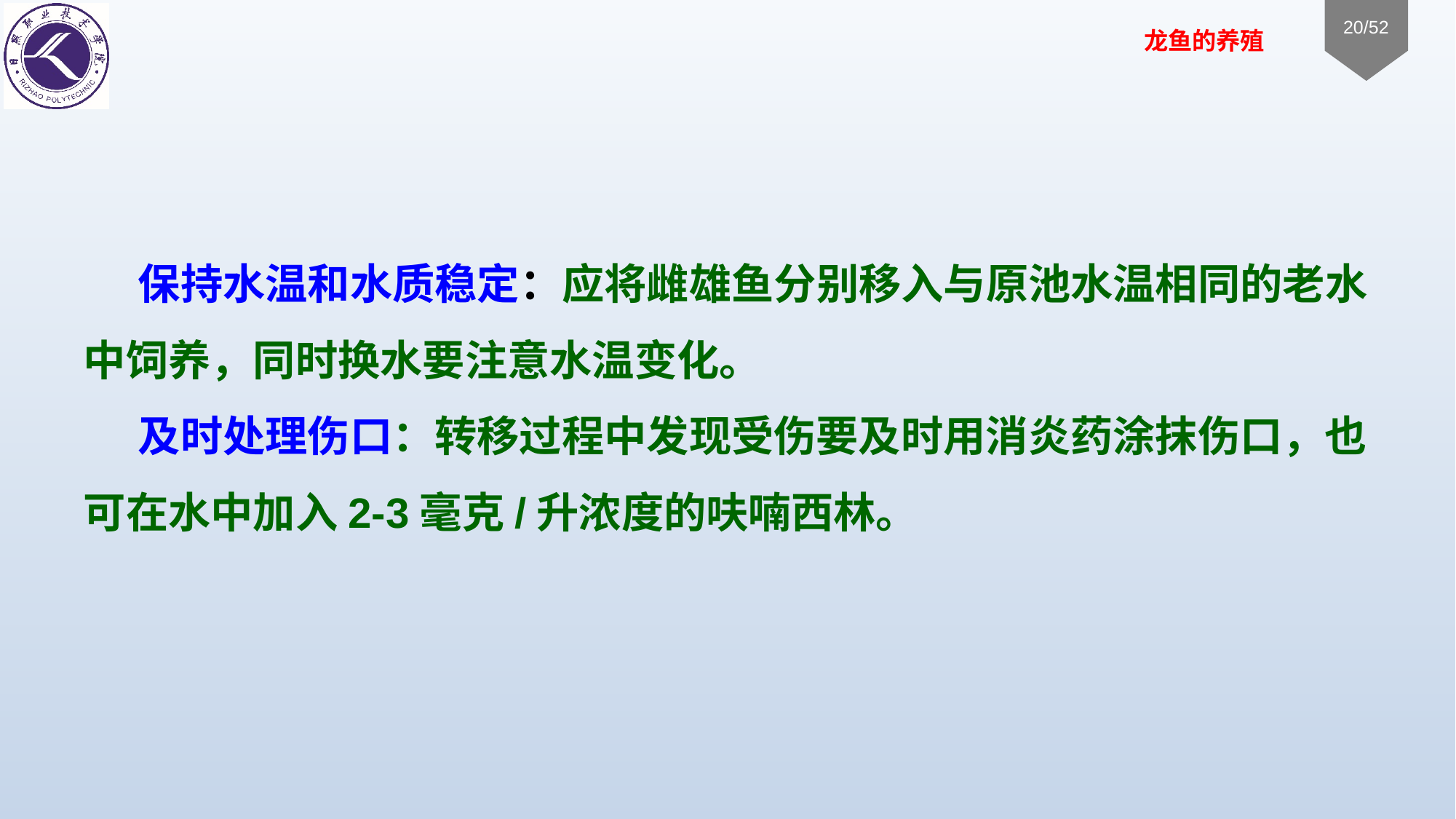

#
保持水温和水质稳定：应将雌雄鱼分别移入与原池水温相同的老水中饲养，同时换水要注意水温变化。
及时处理伤口：转移过程中发现受伤要及时用消炎药涂抹伤口，也可在水中加入2-3毫克/升浓度的呋喃西林。